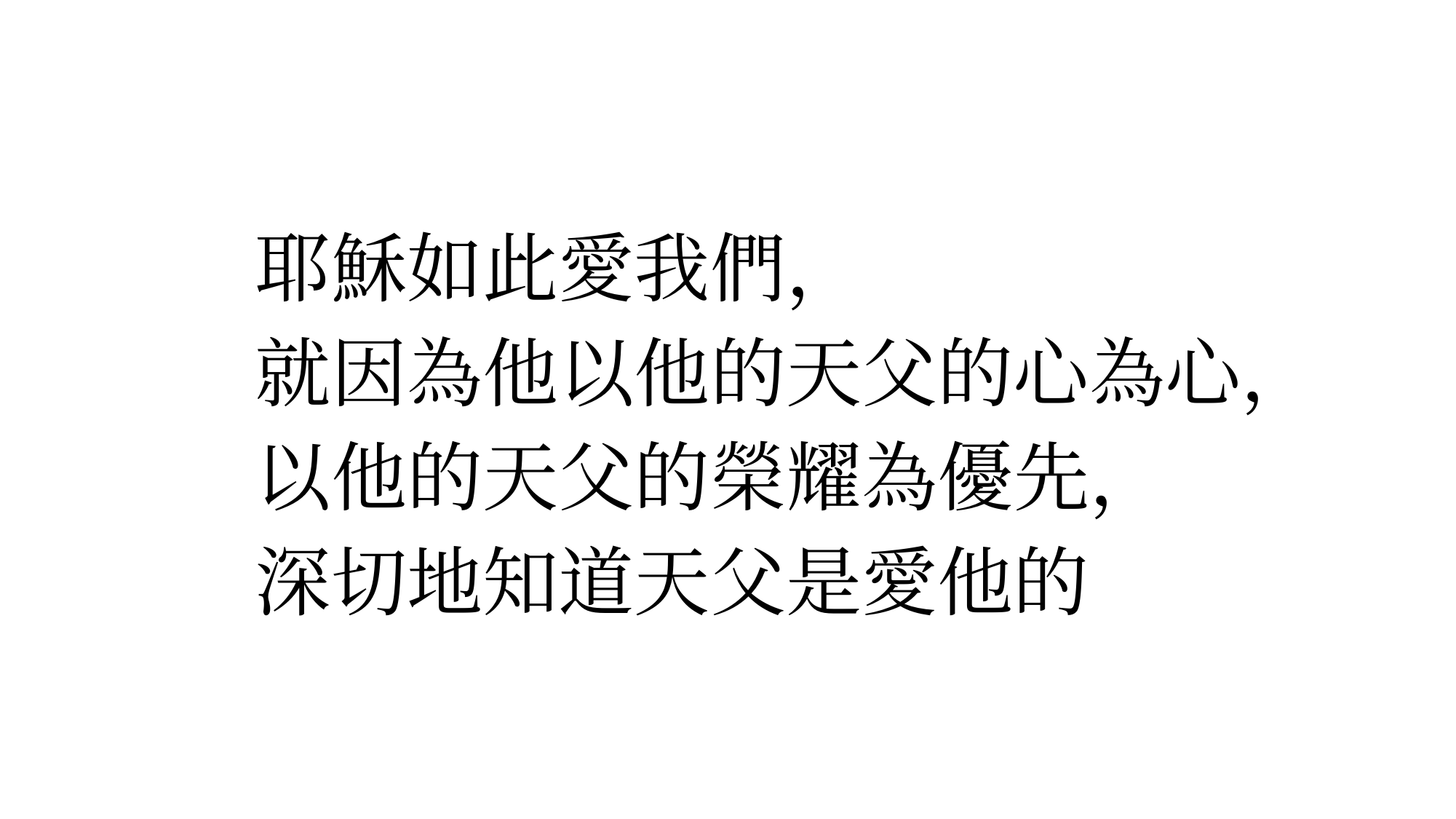

耶穌如此愛我們，
就因為他以他的天父的心為心，
以他的天父的榮耀為優先，
深切地知道天父是愛他的